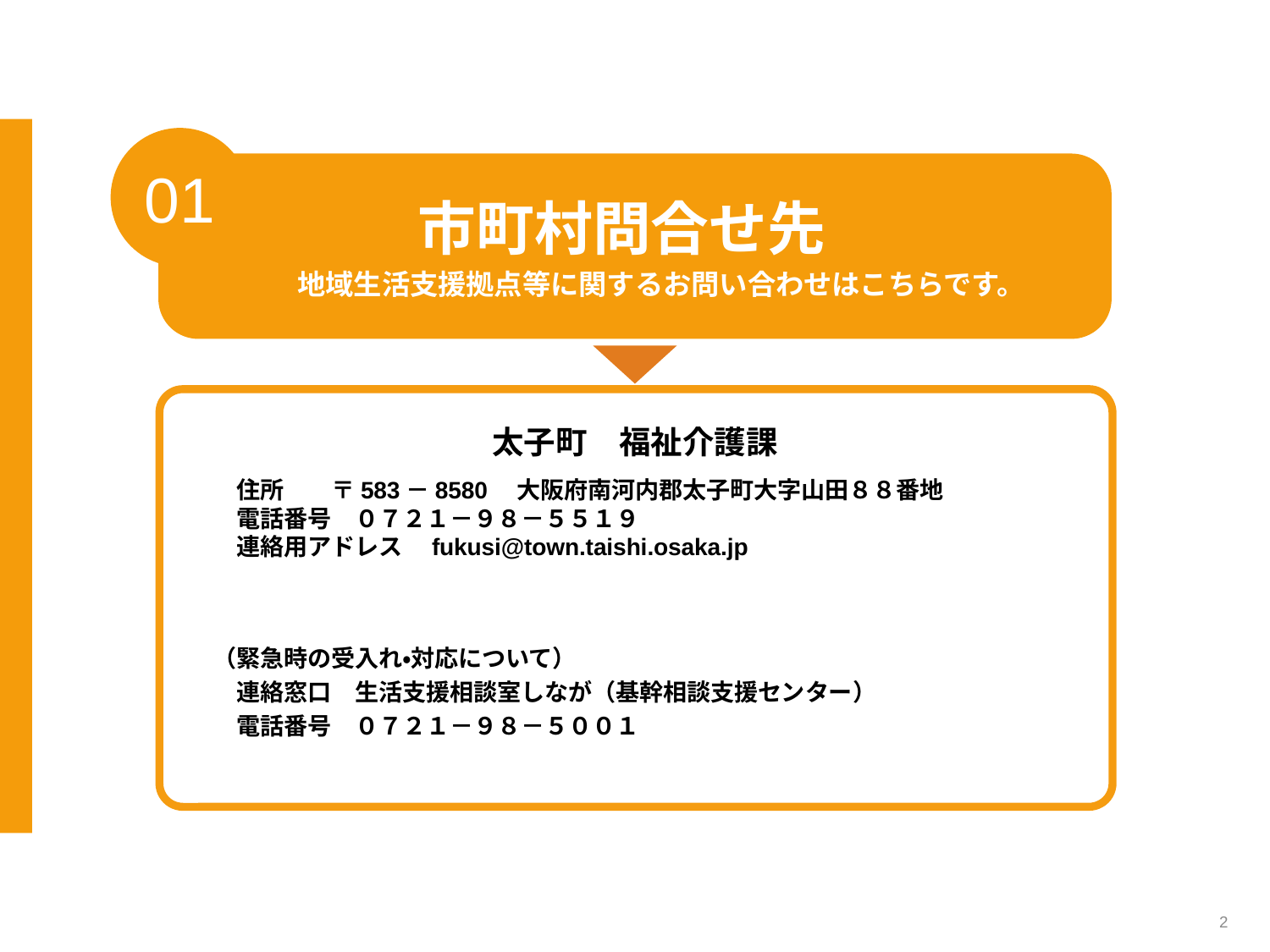

01

市町村問合せ先
地域生活支援拠点等に関するお問い合わせはこちらです。

太子町　福祉介護課
　　住所　　〒583－8580　大阪府南河内郡太子町大字山田８８番地
　　電話番号　０７２１－９８－５５１９
　　連絡用アドレス　fukusi@town.taishi.osaka.jp

　（緊急時の受入れ・対応について）
　　連絡窓口　生活支援相談室しなが（基幹相談支援センター）
　　電話番号　０７２１－９８－５００１
2